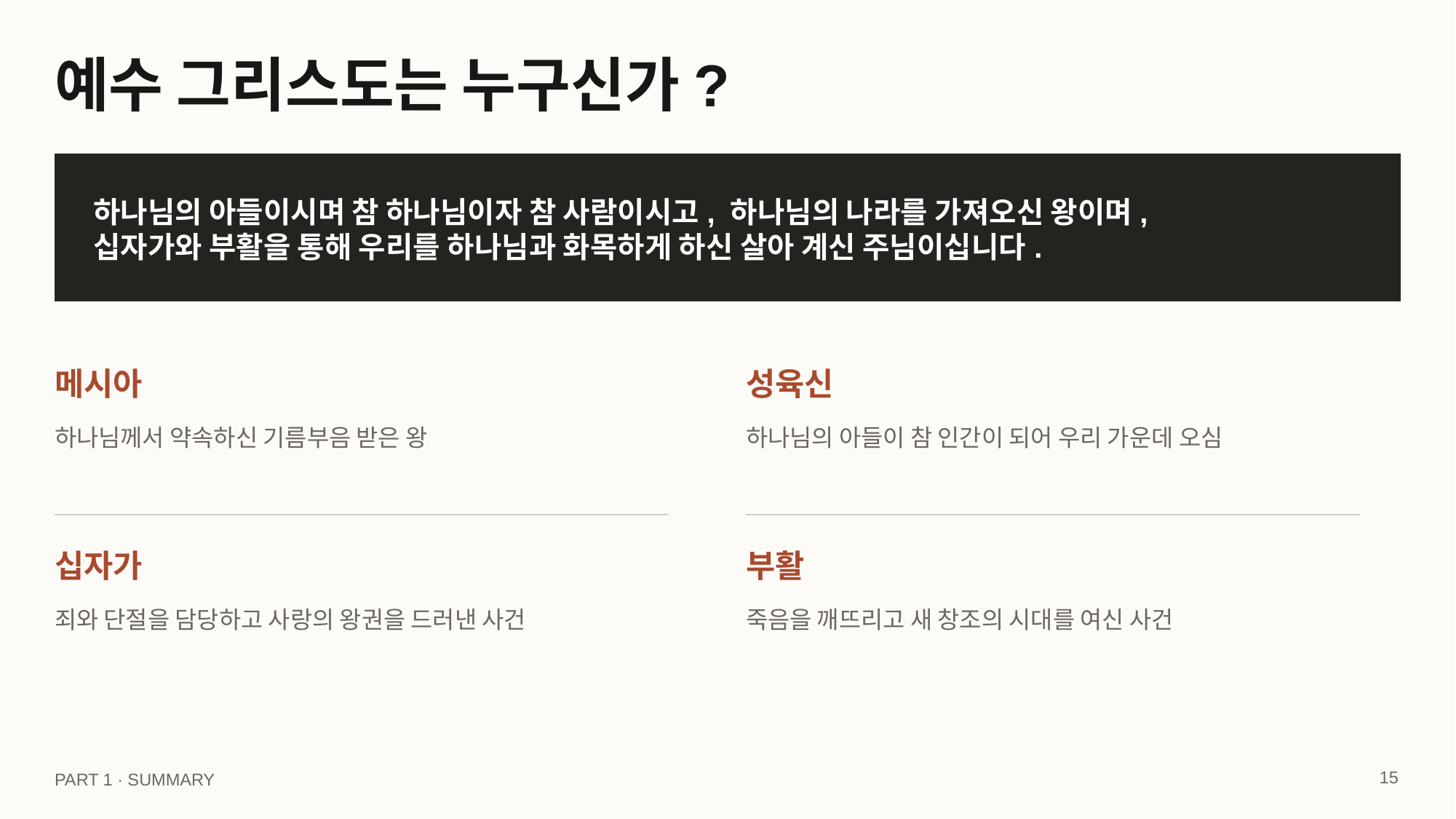

예수 그리스도는 누구신가?

하나님의 아들이시며 참 하나님이자 참 사람이시고, 하나님의 나라를 가져오신 왕이며,
십자가와 부활을 통해 우리를 하나님과 화목하게 하신 살아 계신 주님이십니다.
메시아
성육신
하나님께서 약속하신 기름부음 받은 왕
하나님의 아들이 참 인간이 되어 우리 가운데 오심

십자가
부활
죄와 단절을 담당하고 사랑의 왕권을 드러낸 사건
죽음을 깨뜨리고 새 창조의 시대를 여신 사건
15
PART 1 · SUMMARY